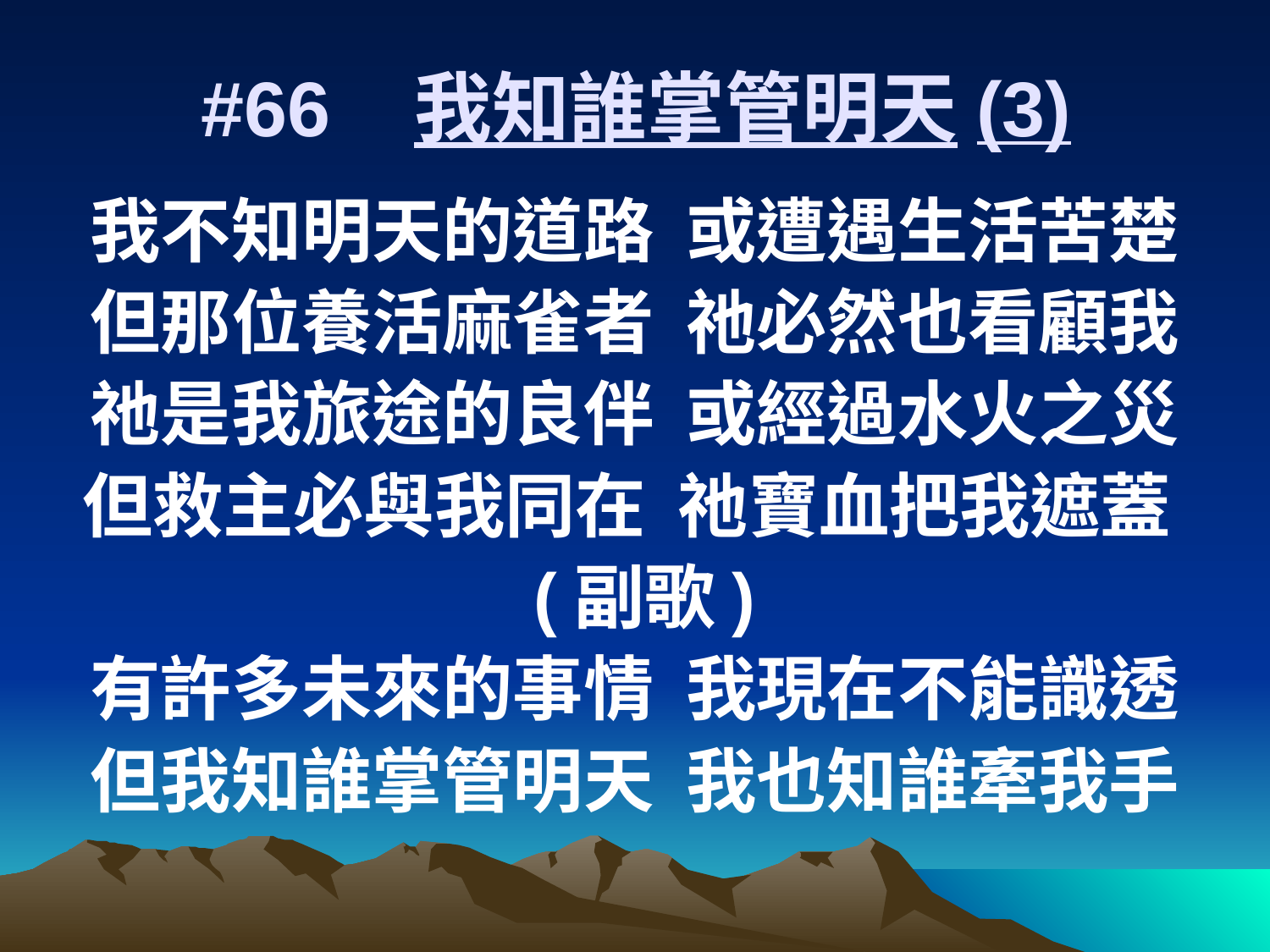

# #66   我知誰掌管明天(3)
我不知明天的道路  或遭遇生活苦楚
但那位養活麻雀者  祂必然也看顧我
祂是我旅途的良伴  或經過水火之災
但救主必與我同在  祂寶血把我遮蓋
 (副歌)
有許多未來的事情  我現在不能識透
但我知誰掌管明天  我也知誰牽我手